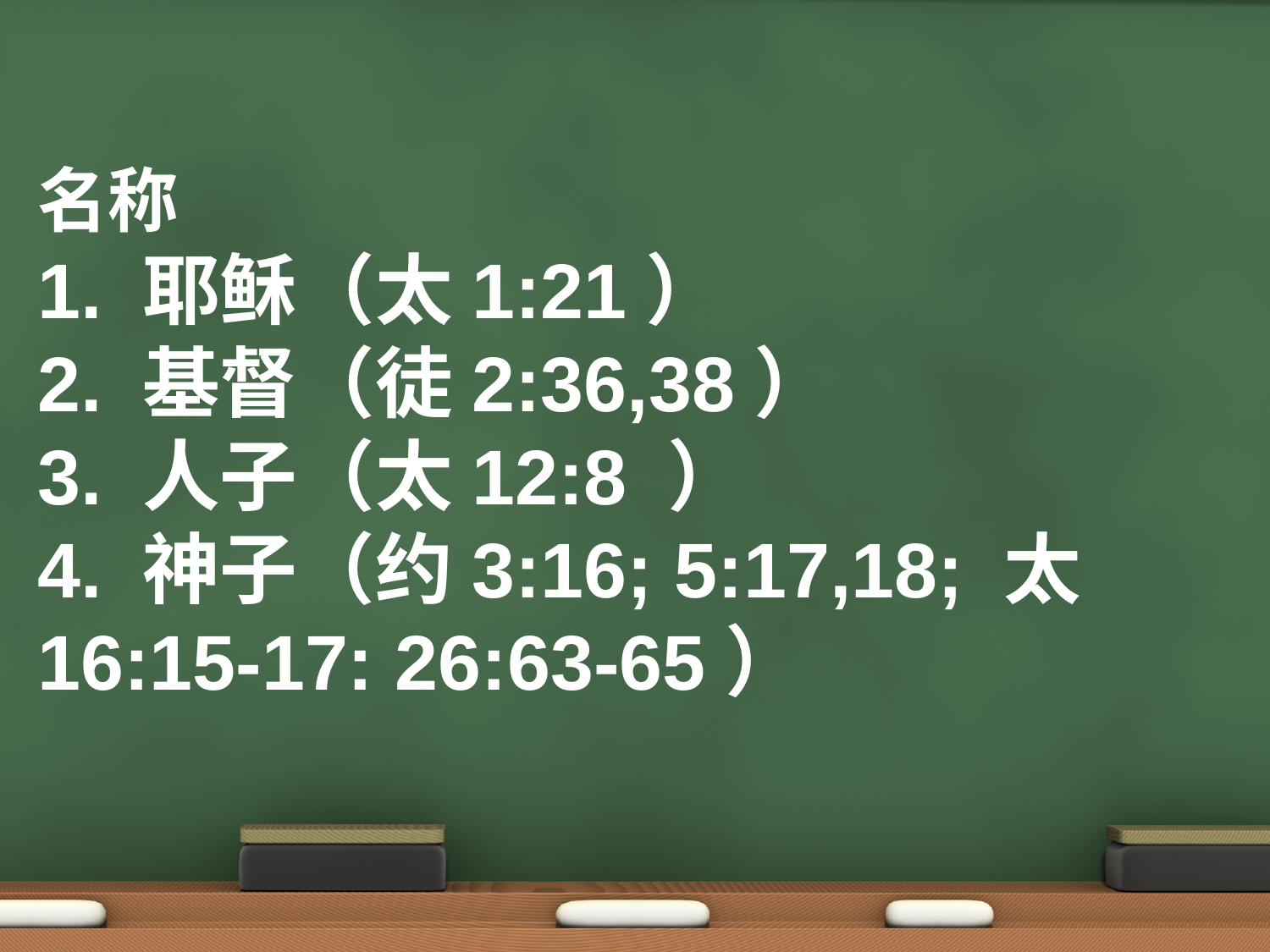

名称
1. 耶稣（太1:21）
2. 基督（徒2:36,38）
3. 人子（太12:8 ）
4. 神子（约3:16; 5:17,18; 太16:15-17: 26:63-65）